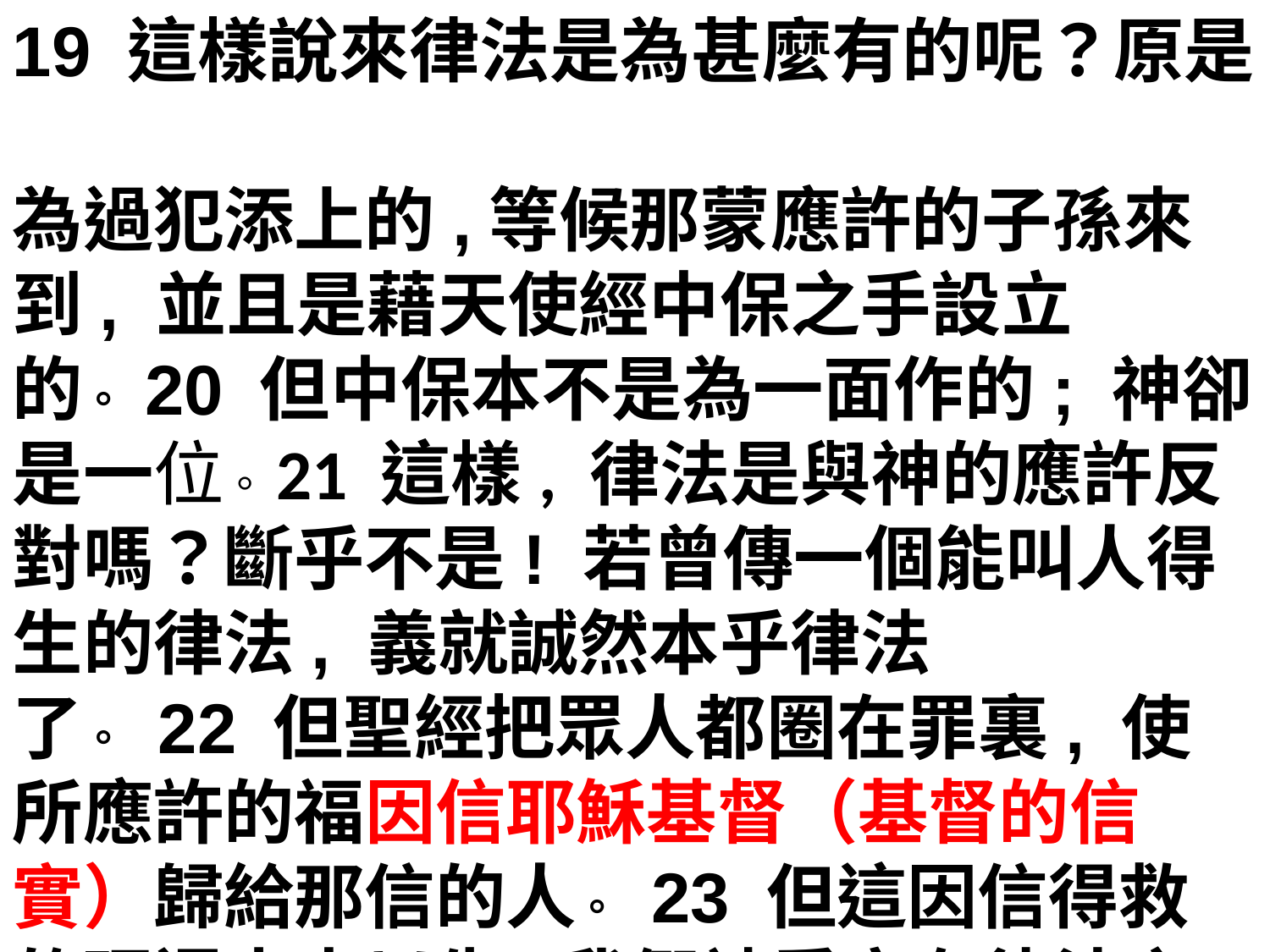

19 這樣說來律法是為甚麼有的呢？原是
為過犯添上的,等候那蒙應許的子孫來到, 並且是藉天使經中保之手設立的。 20 但中保本不是為一面作的; 神卻是一位。21 這樣, 律法是與神的應許反對嗎？斷乎不是! 若曾傳一個能叫人得生的律法, 義就誠然本乎律法了。 22 但聖經把眾人都圈在罪裏, 使所應許的福因信耶穌基督（基督的信實）歸給那信的人。 23 但這因信得救的理還未來以先,我們被看守在律法之下,直圈到那將來的真道顯明出來。